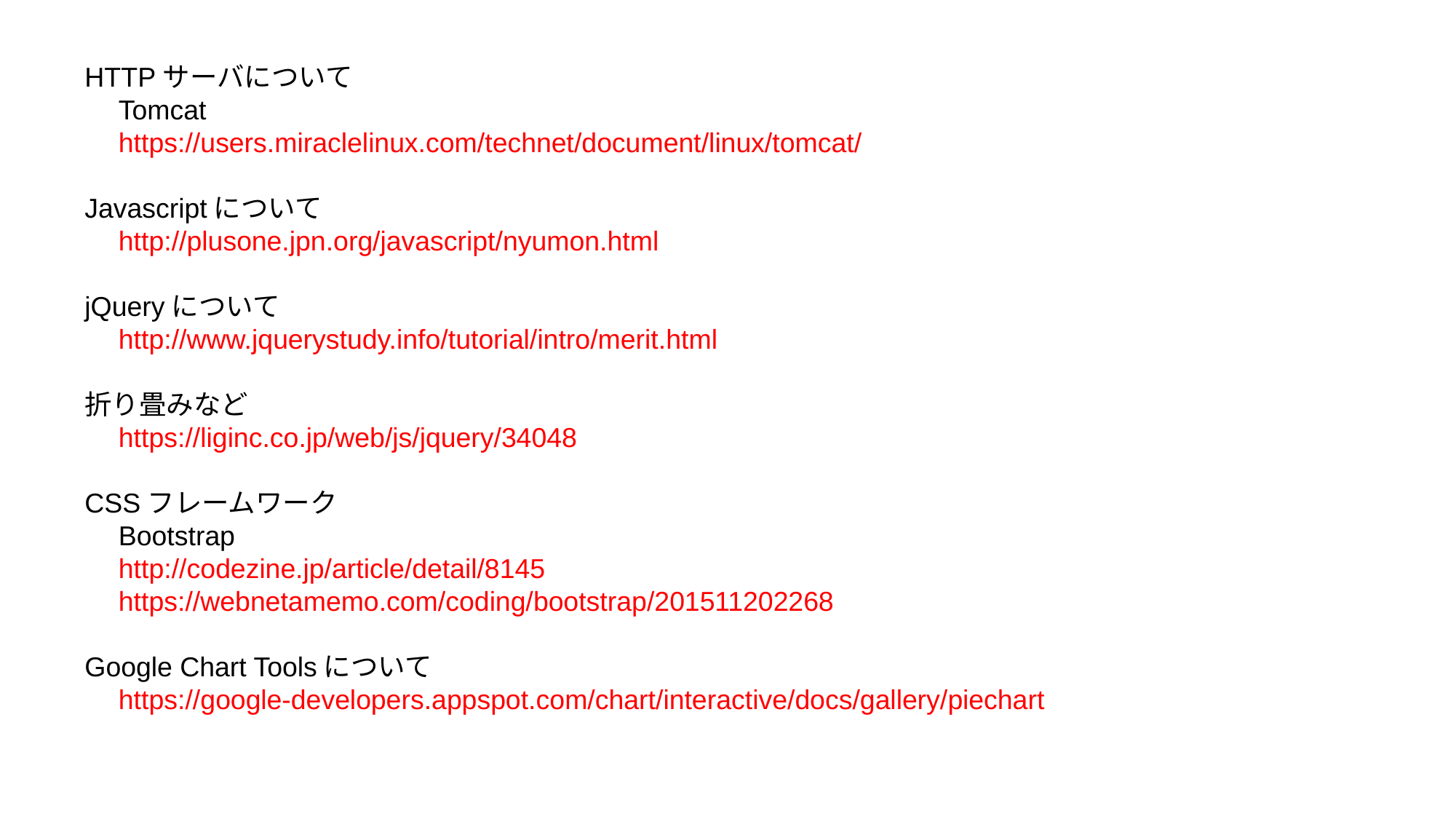

HTTPサーバについて
　Tomcat
　https://users.miraclelinux.com/technet/document/linux/tomcat/

Javascriptについて
　http://plusone.jpn.org/javascript/nyumon.html

jQueryについて
　http://www.jquerystudy.info/tutorial/intro/merit.html

折り畳みなど
　https://liginc.co.jp/web/js/jquery/34048

CSSフレームワーク
　Bootstrap
　http://codezine.jp/article/detail/8145
　https://webnetamemo.com/coding/bootstrap/201511202268

Google Chart Toolsについて
　https://google-developers.appspot.com/chart/interactive/docs/gallery/piechart